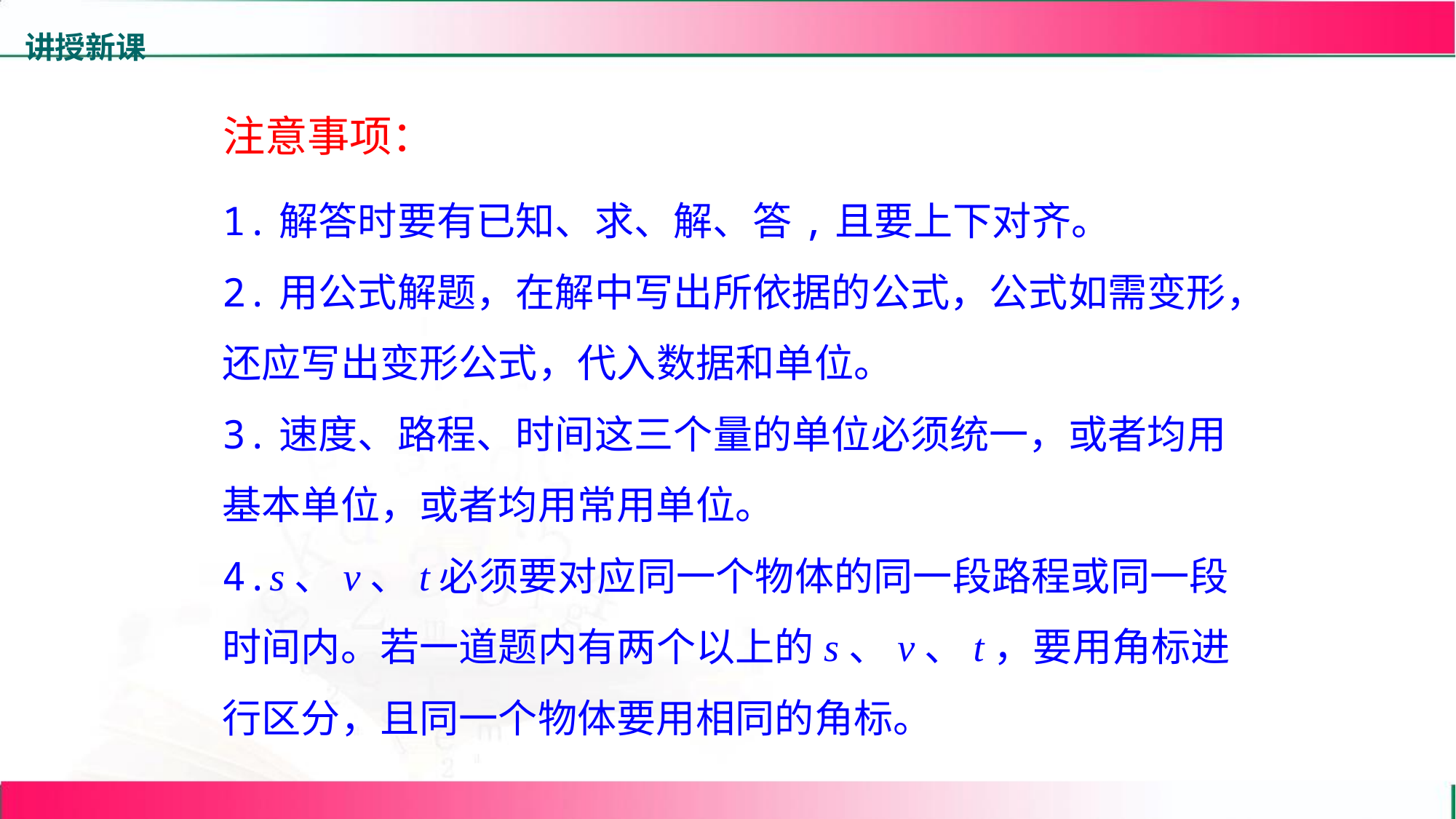

讲授新课
注意事项：
1.解答时要有已知、求、解、答,且要上下对齐。
2.用公式解题，在解中写出所依据的公式，公式如需变形，还应写出变形公式，代入数据和单位。
3.速度、路程、时间这三个量的单位必须统一，或者均用基本单位，或者均用常用单位。
4.s、v、t必须要对应同一个物体的同一段路程或同一段时间内。若一道题内有两个以上的s、v、t，要用角标进行区分，且同一个物体要用相同的角标。